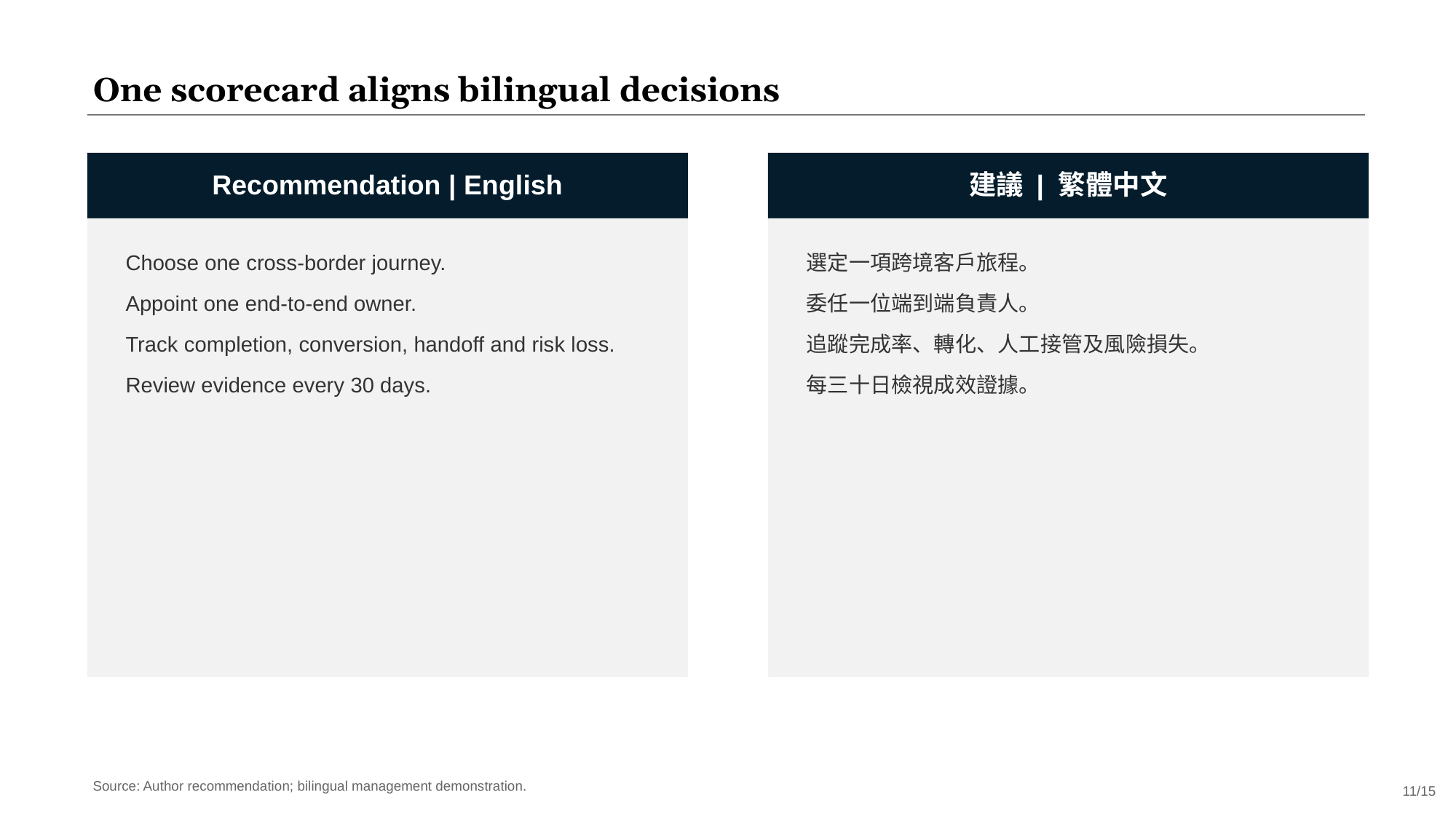

One scorecard aligns bilingual decisions

Recommendation | English

建議 | 繁體中文

Choose one cross-border journey.
Appoint one end-to-end owner.
Track completion, conversion, handoff and risk loss.
Review evidence every 30 days.
選定一項跨境客戶旅程。
委任一位端到端負責人。
追蹤完成率、轉化、人工接管及風險損失。
每三十日檢視成效證據。
Source: Author recommendation; bilingual management demonstration.
11/15